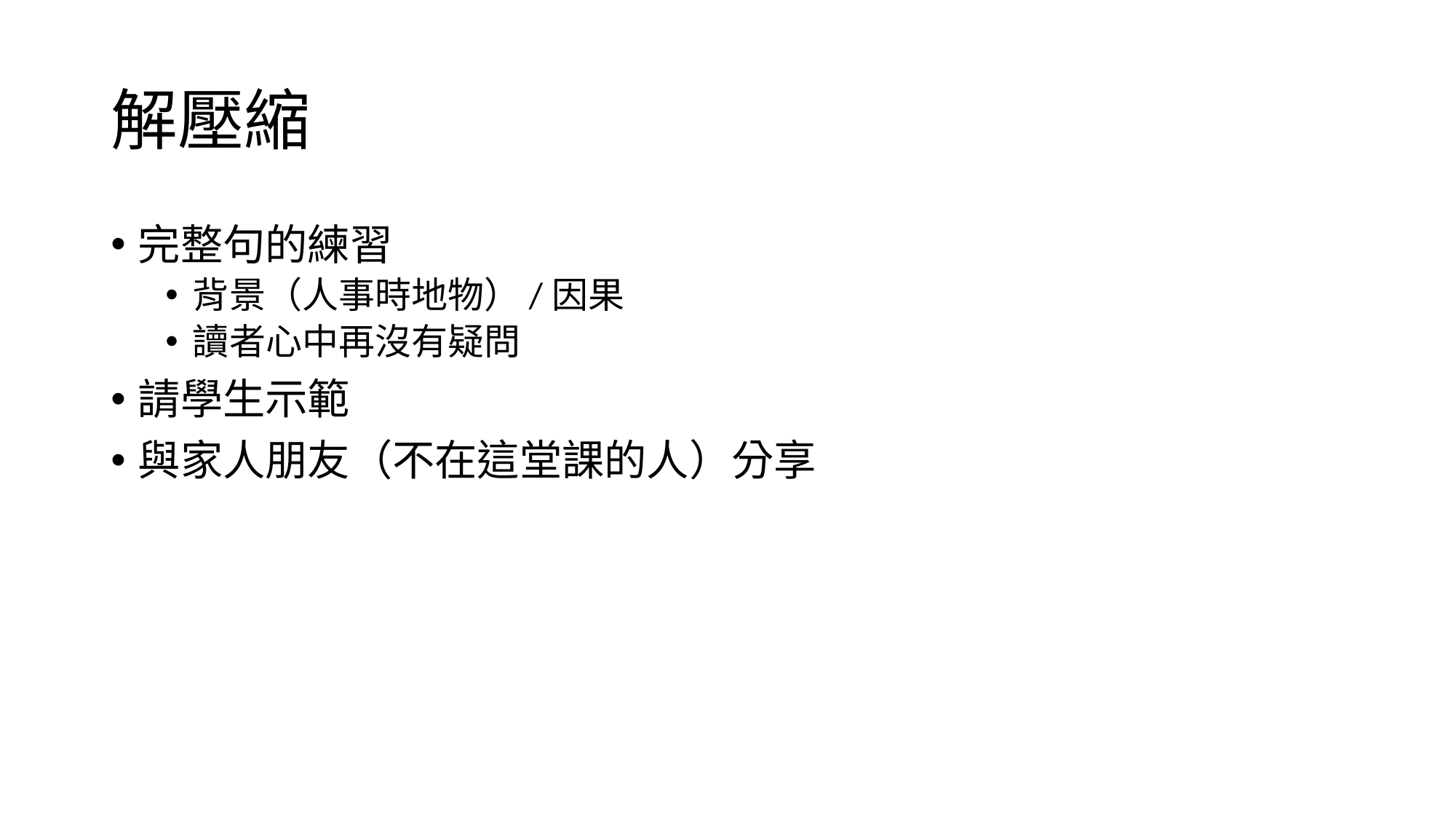

# 解壓縮
完整句的練習
背景（人事時地物）/因果
讀者心中再沒有疑問
請學生示範
與家人朋友（不在這堂課的人）分享